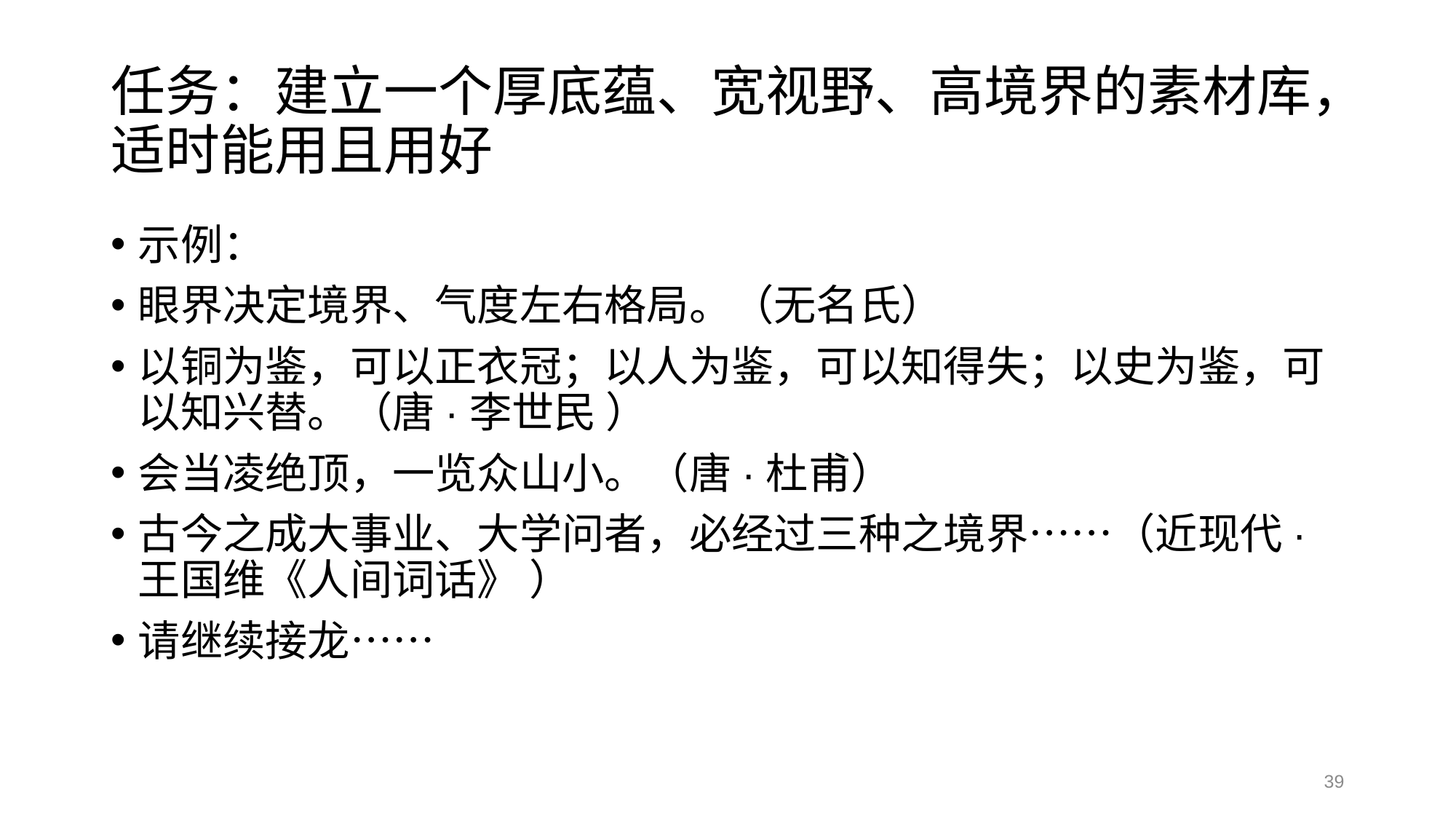

# 任务：建立一个厚底蕴、宽视野、高境界的素材库，适时能用且用好
示例：
眼界决定境界、气度左右格局。（无名氏）
以铜为鉴，可以正衣冠；以人为鉴，可以知得失；以史为鉴，可以知兴替。（唐·李世民 ）
会当凌绝顶，一览众山小。（唐·杜甫）
古今之成大事业、大学问者，必经过三种之境界……（近现代·王国维《人间词话》 ）
请继续接龙……
39